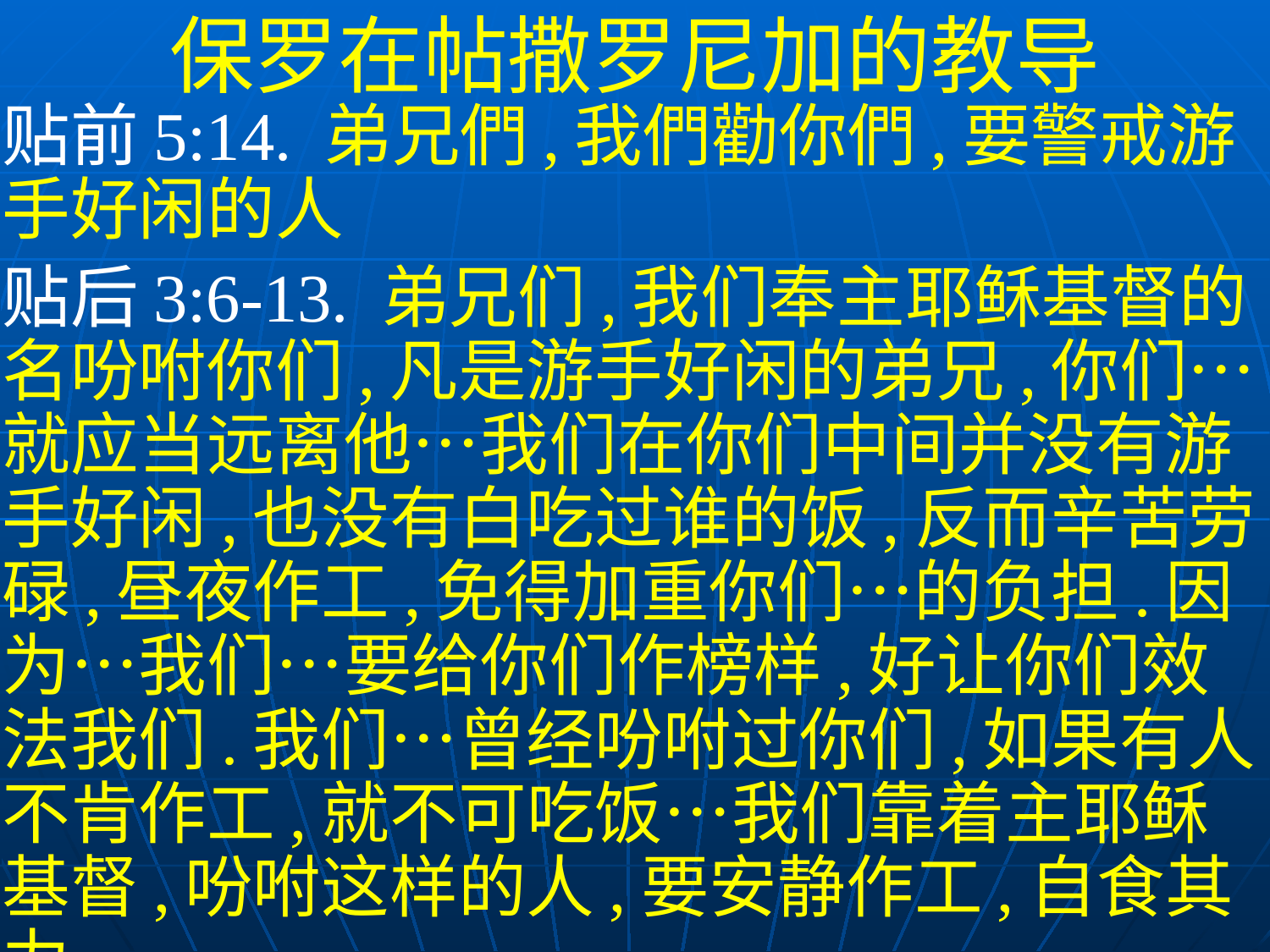

保罗在帖撒罗尼加的教导
贴前5:14. 弟兄們,我們勸你們,要警戒游手好闲的人
贴后3:6-13. 弟兄们,我们奉主耶稣基督的名吩咐你们,凡是游手好闲的弟兄,你们…就应当远离他…我们在你们中间并没有游手好闲,也没有白吃过谁的饭,反而辛苦劳碌,昼夜作工,免得加重你们…的负担.因为…我们…要给你们作榜样,好让你们效法我们.我们…曾经吩咐过你们,如果有人不肯作工,就不可吃饭…我们靠着主耶稣基督,吩咐这样的人,要安静作工,自食其力.